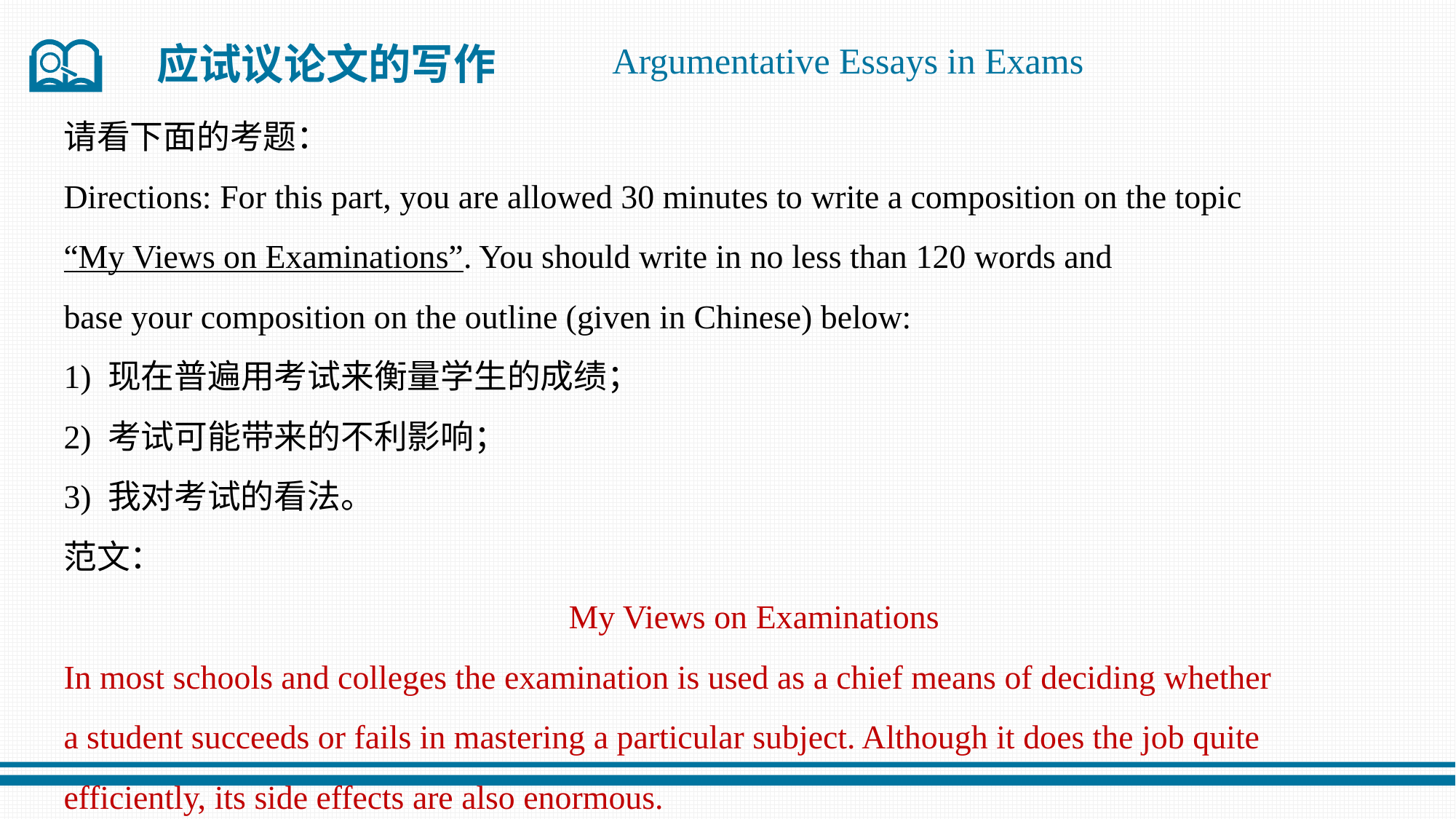

应试议论文的写作
Argumentative Essays in Exams
请看下面的考题：
Directions: For this part, you are allowed 30 minutes to write a composition on the topic
“My Views on Examinations”. You should write in no less than 120 words and
base your composition on the outline (given in Chinese) below:
1) 现在普遍用考试来衡量学生的成绩；
2) 考试可能带来的不利影响；
3) 我对考试的看法。
范文：
My Views on Examinations
In most schools and colleges the examination is used as a chief means of deciding whether
a student succeeds or fails in mastering a particular subject. Although it does the job quite
efficiently, its side effects are also enormous.